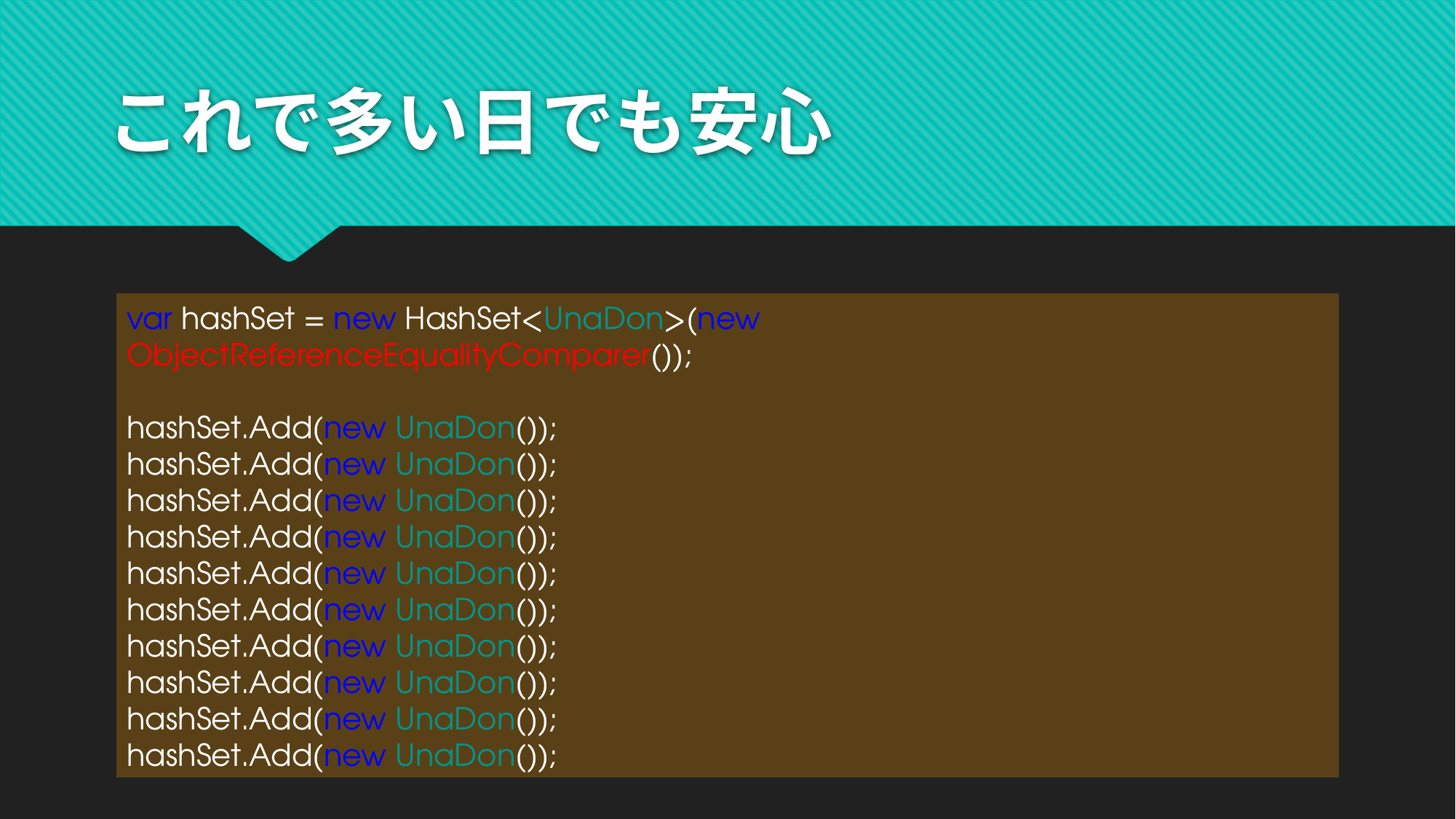

# これで多い日でも安心
var hashSet = new HashSet<UnaDon>(new ObjectReferenceEqualityComparer());

hashSet.Add(new UnaDon());
hashSet.Add(new UnaDon());
hashSet.Add(new UnaDon());
hashSet.Add(new UnaDon());
hashSet.Add(new UnaDon());
hashSet.Add(new UnaDon());
hashSet.Add(new UnaDon());
hashSet.Add(new UnaDon());
hashSet.Add(new UnaDon());
hashSet.Add(new UnaDon());